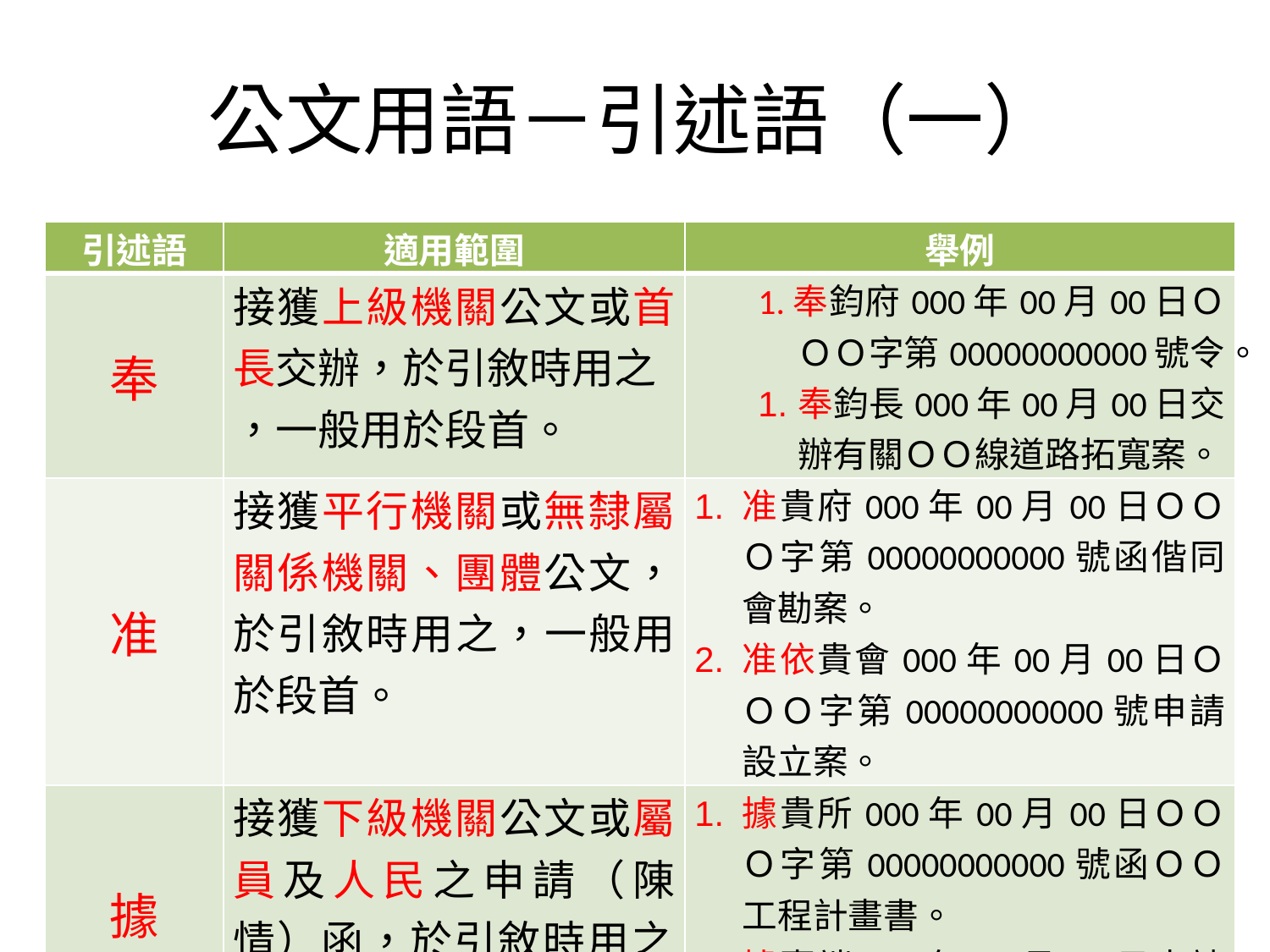

# 公文用語－引述語（一）
| 引述語 | 適用範圍 | 舉例 |
| --- | --- | --- |
| 奉 | 接獲上級機關公文或首長交辦，於引敘時用之 ，一般用於段首。 | 1.奉鈞府000年00月00日ＯＯＯ字第00000000000號令。 奉鈞長000年00月00日交辦有關ＯＯ線道路拓寬案。 |
| 准 | 接獲平行機關或無隸屬關係機關、團體公文，於引敘時用之，一般用於段首。 | 准貴府000年00月00日ＯＯＯ字第00000000000號函偕同會勘案。 准依貴會000年00月00日ＯＯＯ字第00000000000號申請設立案。 |
| 據 | 接獲下級機關公文或屬員及人民之申請（陳情）函，於引敘時用之，一般用於段首。 | 據貴所000年00月00日ＯＯＯ字第00000000000號函ＯＯ工程計畫書。 據臺端000年00月00日申請列入低收入戶案。 |